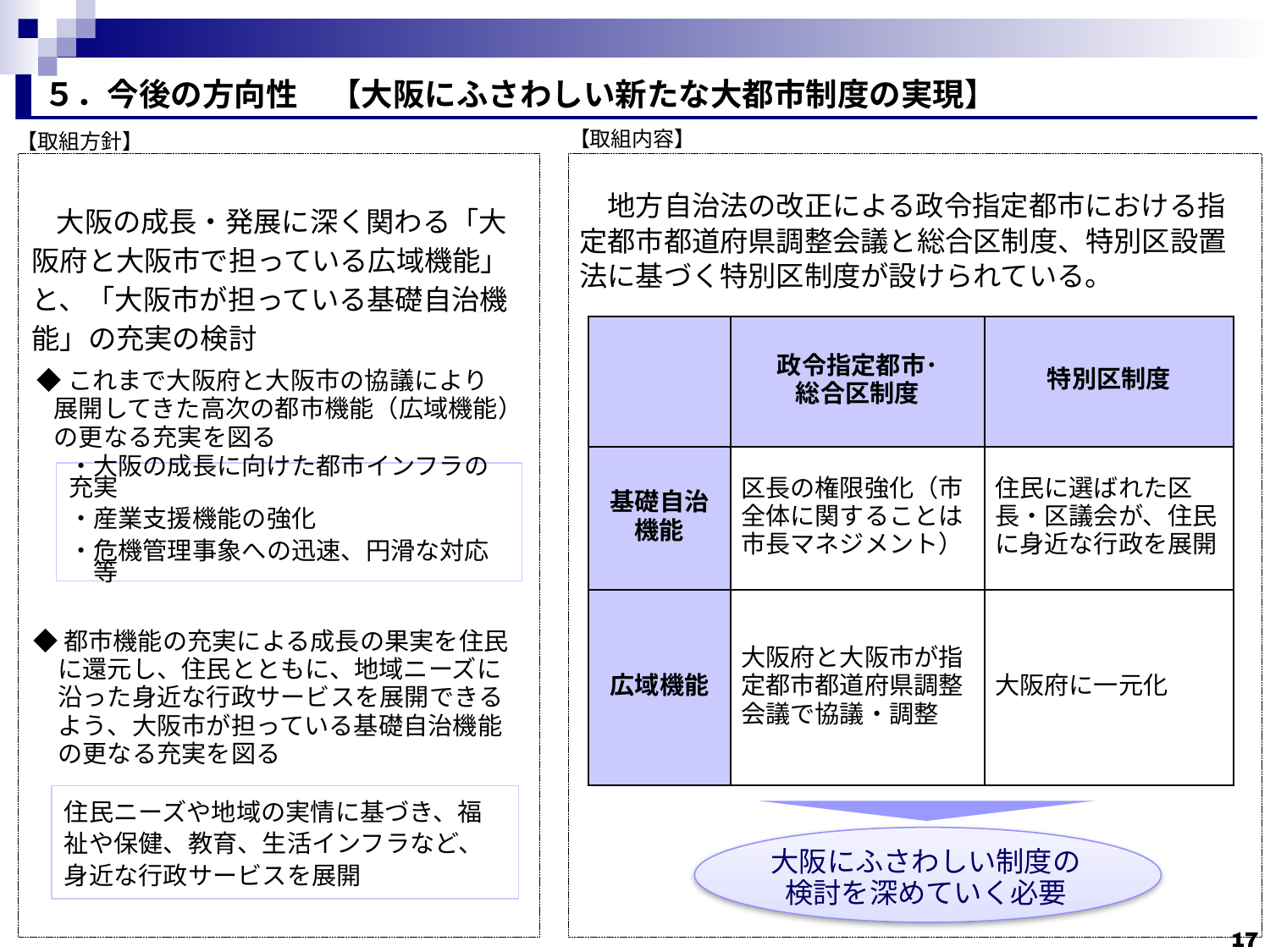

５．今後の方向性　【大阪にふさわしい新たな大都市制度の実現】

【取組内容】
【取組方針】

　地方自治法の改正による政令指定都市における指定都市都道府県調整会議と総合区制度、特別区設置法に基づく特別区制度が設けられている。
　大阪の成長・発展に深く関わる「大阪府と大阪市で担っている広域機能」と、「大阪市が担っている基礎自治機能」の充実の検討

|  | 政令指定都市･ 総合区制度 | 特別区制度 |
| --- | --- | --- |
| 基礎自治 機能 | 区長の権限強化（市全体に関することは市長マネジメント） | 住民に選ばれた区長・区議会が、住民に身近な行政を展開 |
| 広域機能 | 大阪府と大阪市が指定都市都道府県調整会議で協議・調整 | 大阪府に一元化 |
◆これまで大阪府と大阪市の協議により
  展開してきた高次の都市機能（広域機能）
  の更なる充実を図る
・大阪の成長に向けた都市インフラの充実
・産業支援機能の強化
・危機管理事象への迅速、円滑な対応　等
◆都市機能の充実による成長の果実を住民
　に還元し、住民とともに、地域ニーズに
　沿った身近な行政サービスを展開できる
　よう、大阪市が担っている基礎自治機能
　の更なる充実を図る
住民ニーズや地域の実情に基づき、福祉や保健、教育、生活インフラなど、身近な行政サービスを展開

大阪にふさわしい制度の
検討を深めていく必要
17